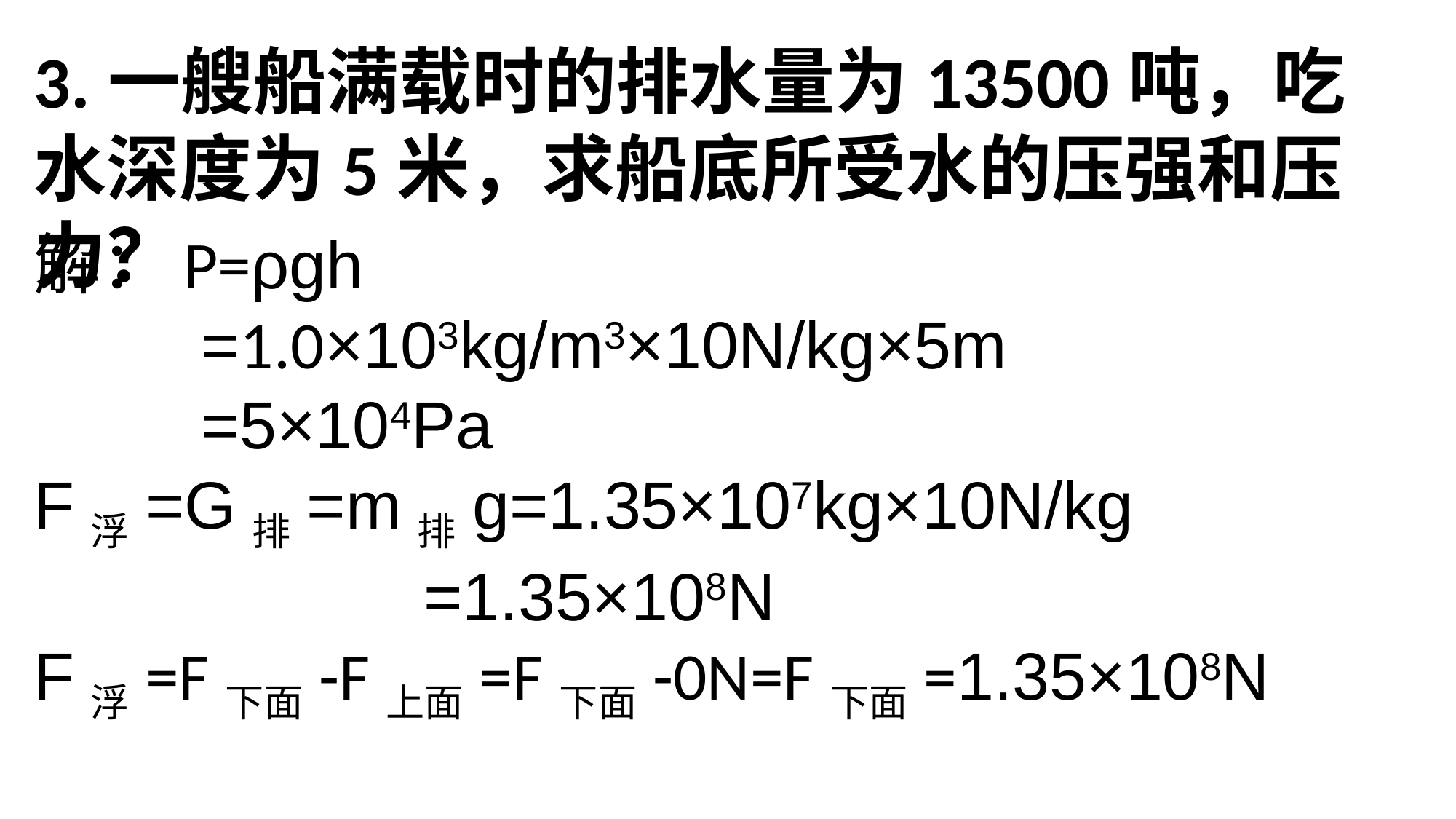

3.一艘船满载时的排水量为13500吨，吃水深度为5米，求船底所受水的压强和压力？
解：P=ρgh         =1.0×103kg/m3×10N/kg×5m         =5×104PaF浮=G排=m排g=1.35×107kg×10N/kg                     =1.35×108NF浮=F下面-F上面=F下面-0N=F下面=1.35×108N